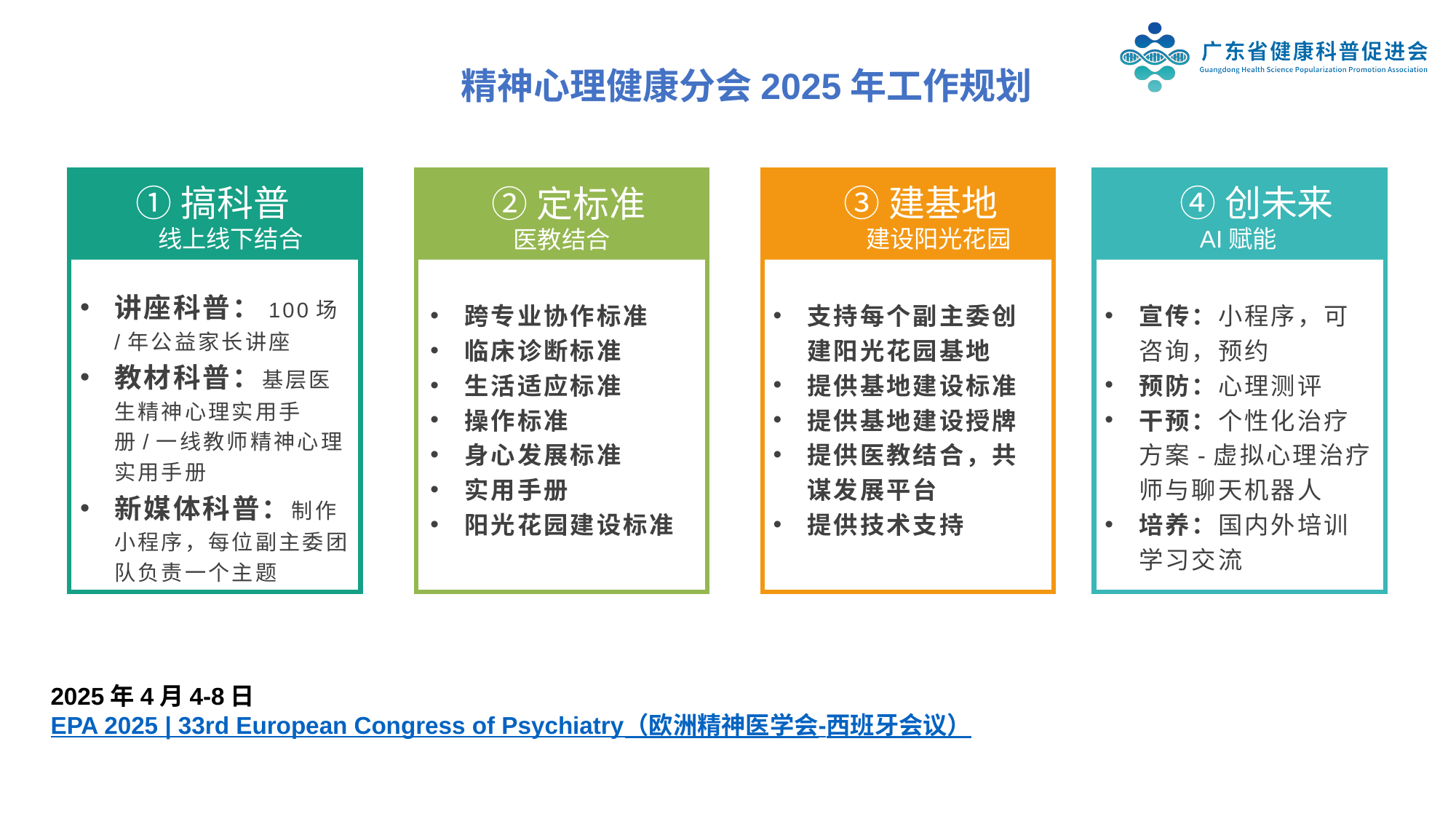

精神心理健康分会2025年工作规划

讲座科普：100场/年公益家长讲座
教材科普：基层医生精神心理实用手册/一线教师精神心理实用手册
新媒体科普：制作小程序，每位副主委团队负责一个主题
跨专业协作标准
临床诊断标准
生活适应标准
操作标准
身心发展标准
实用手册
阳光花园建设标准

支持每个副主委创建阳光花园基地
提供基地建设标准
提供基地建设授牌
提供医教结合，共谋发展平台
提供技术支持

①搞科普
   线上线下结合
③建基地
   建设阳光花园
④创未来
   AI赋能
②定标准
   医教结合
宣传：小程序，可咨询，预约
预防：心理测评
干预：个性化治疗方案-虚拟心理治疗师与聊天机器人
培养：国内外培训学习交流

2025年4月4-8日
EPA 2025 | 33rd European Congress of Psychiatry（欧洲精神医学会-西班牙会议）